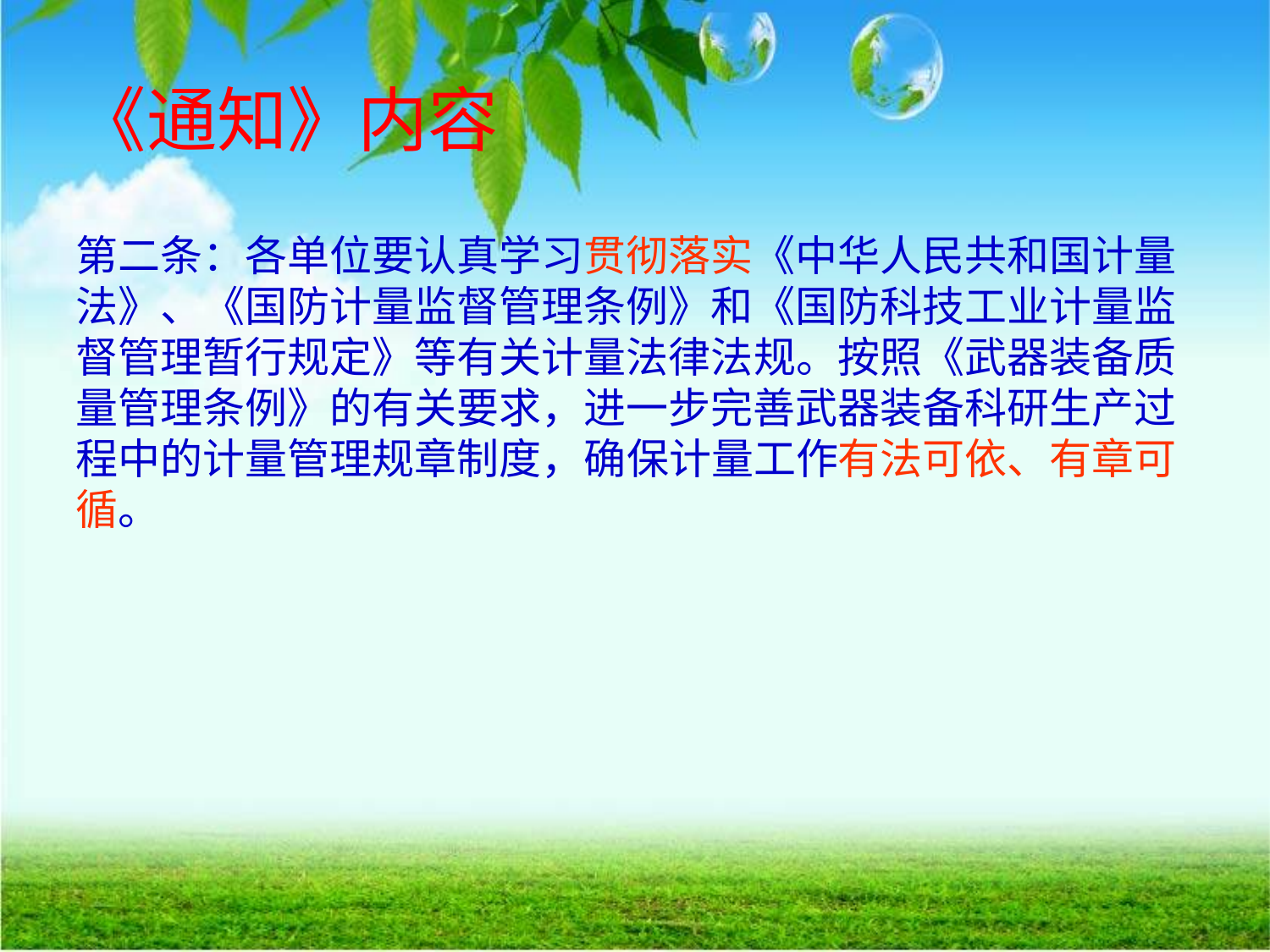

# 《通知》内容
第二条：各单位要认真学习贯彻落实《中华人民共和国计量法》、《国防计量监督管理条例》和《国防科技工业计量监督管理暂行规定》等有关计量法律法规。按照《武器装备质量管理条例》的有关要求，进一步完善武器装备科研生产过程中的计量管理规章制度，确保计量工作有法可依、有章可循。